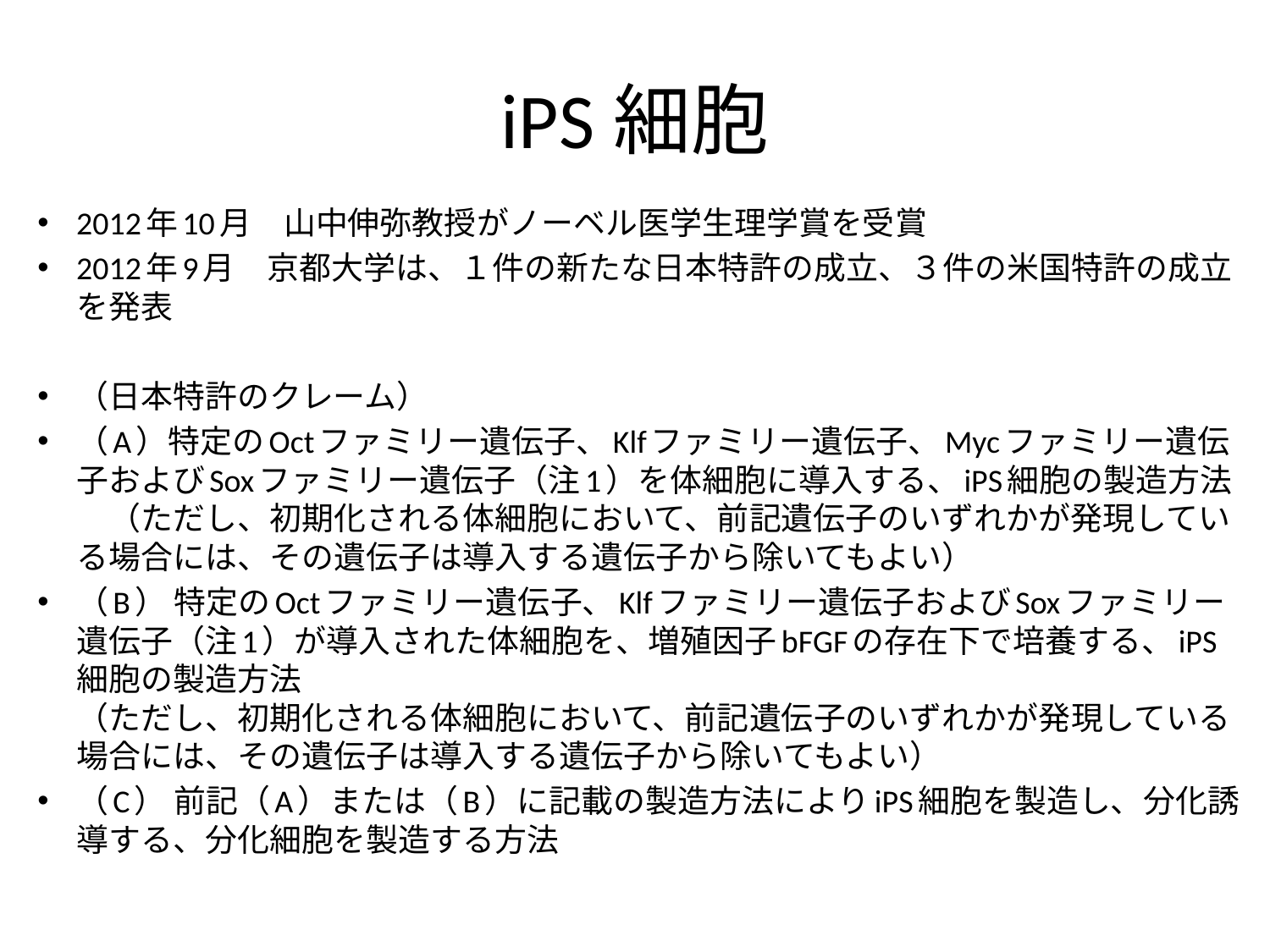

# iPS細胞
2012年10月　山中伸弥教授がノーベル医学生理学賞を受賞
2012年9月　京都大学は、１件の新たな日本特許の成立、３件の米国特許の成立を発表

（日本特許のクレーム）
（A）特定のOctファミリー遺伝子、Klfファミリー遺伝子、Mycファミリー遺伝子およびSoxファミリー遺伝子（注1）を体細胞に導入する、iPS細胞の製造方法
　（ただし、初期化される体細胞において、前記遺伝子のいずれかが発現している場合には、その遺伝子は導入する遺伝子から除いてもよい）
（B） 特定のOctファミリー遺伝子、Klfファミリー遺伝子およびSoxファミリー遺伝子（注1）が導入された体細胞を、増殖因子bFGFの存在下で培養する、iPS細胞の製造方法
（ただし、初期化される体細胞において、前記遺伝子のいずれかが発現している場合には、その遺伝子は導入する遺伝子から除いてもよい）
（C） 前記（A）または（B）に記載の製造方法によりiPS細胞を製造し、分化誘導する、分化細胞を製造する方法